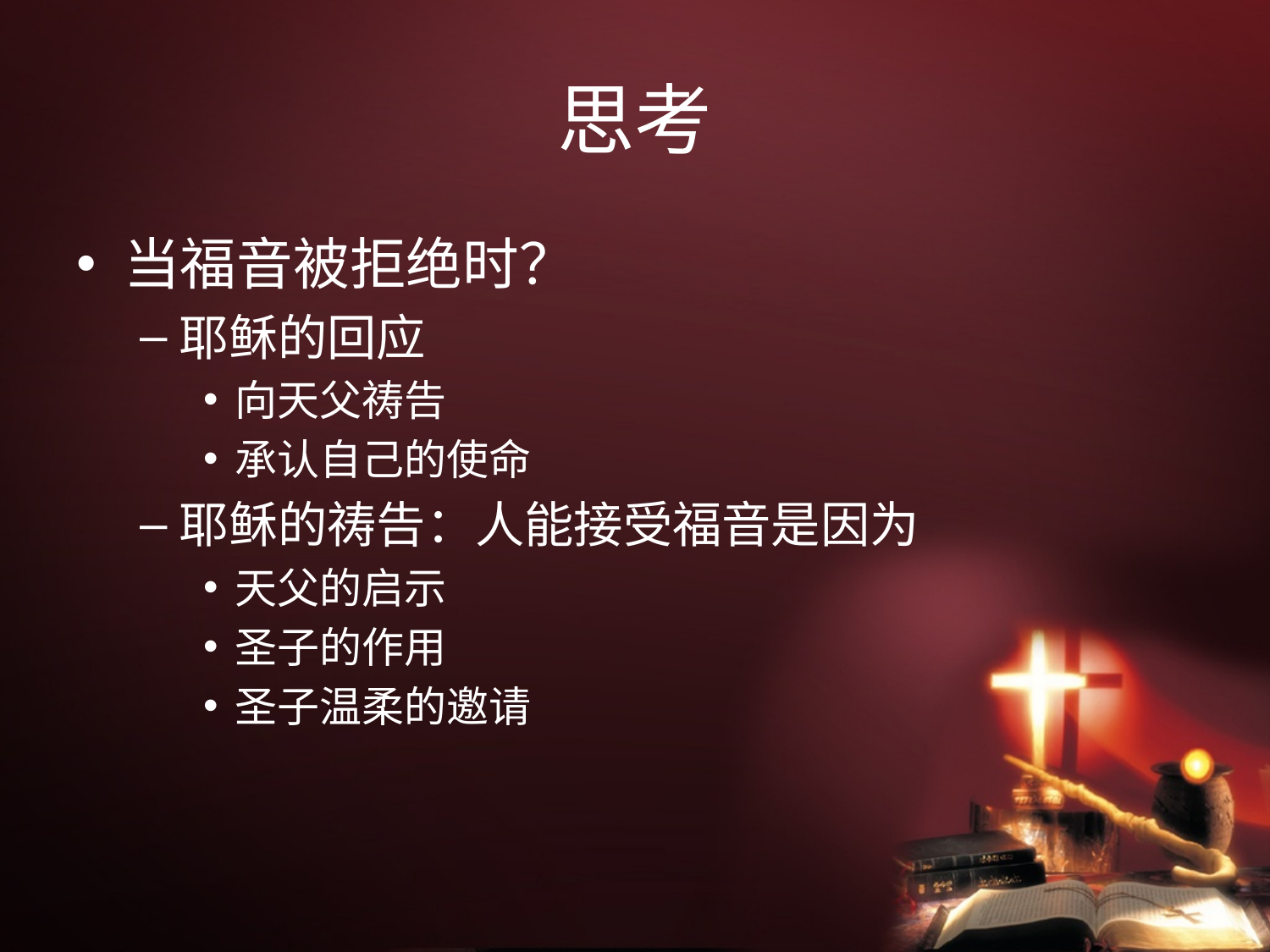

# 思考
当福音被拒绝时？
耶稣的回应
向天父祷告
承认自己的使命
耶稣的祷告：人能接受福音是因为
天父的启示
圣子的作用
圣子温柔的邀请